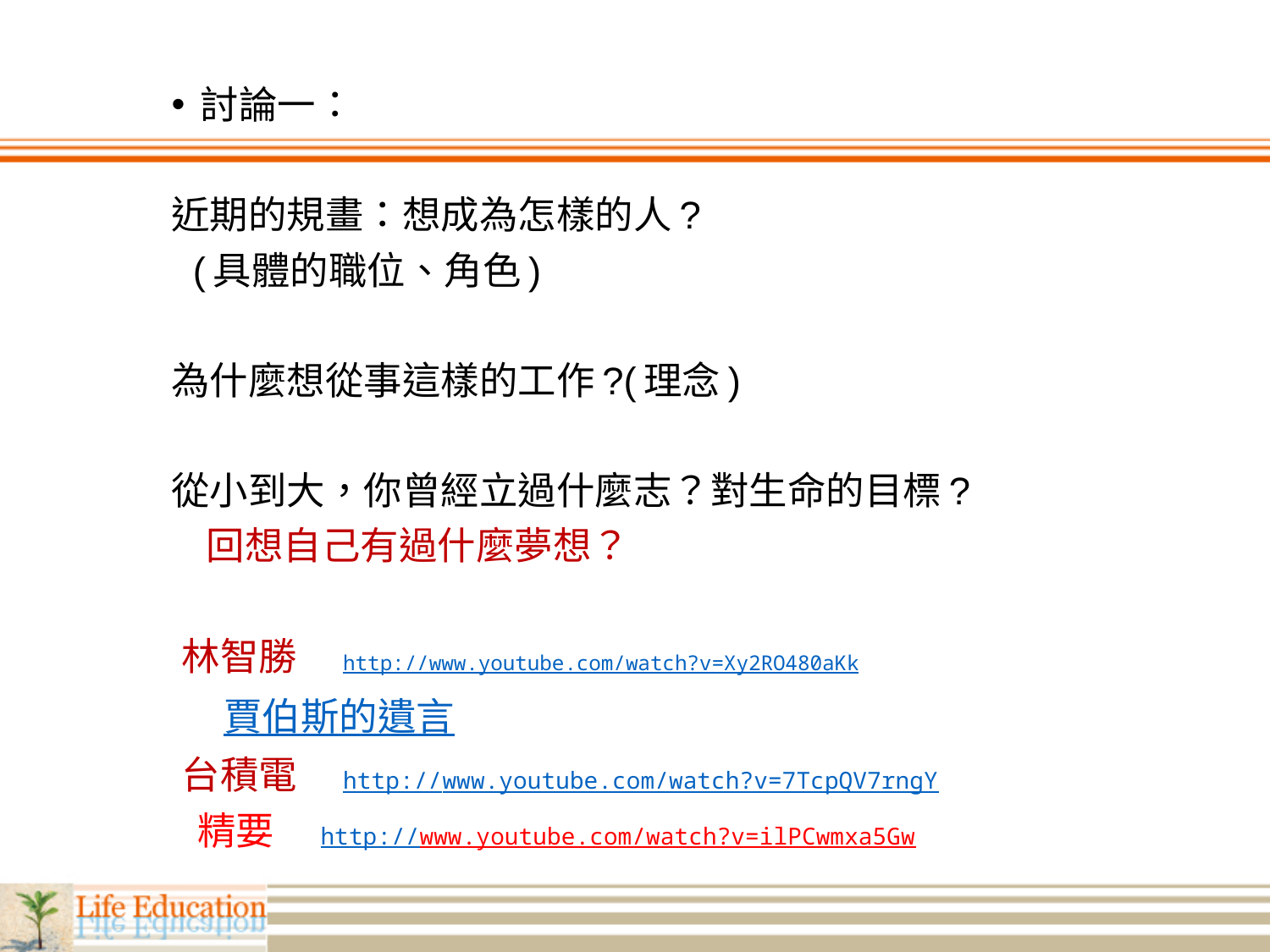

#
討論一：

近期的規畫：想成為怎樣的人?
  (具體的職位、角色)

為什麼想從事這樣的工作?(理念)

從小到大，你曾經立過什麼志？對生命的目標?
  回想自己有過什麼夢想？

林智勝　http://www.youtube.com/watch?v=Xy2RO480aKk
    賈伯斯的遺言
台積電　http://www.youtube.com/watch?v=7TcpQV7rngY
 精要　http://www.youtube.com/watch?v=ilPCwmxa5Gw